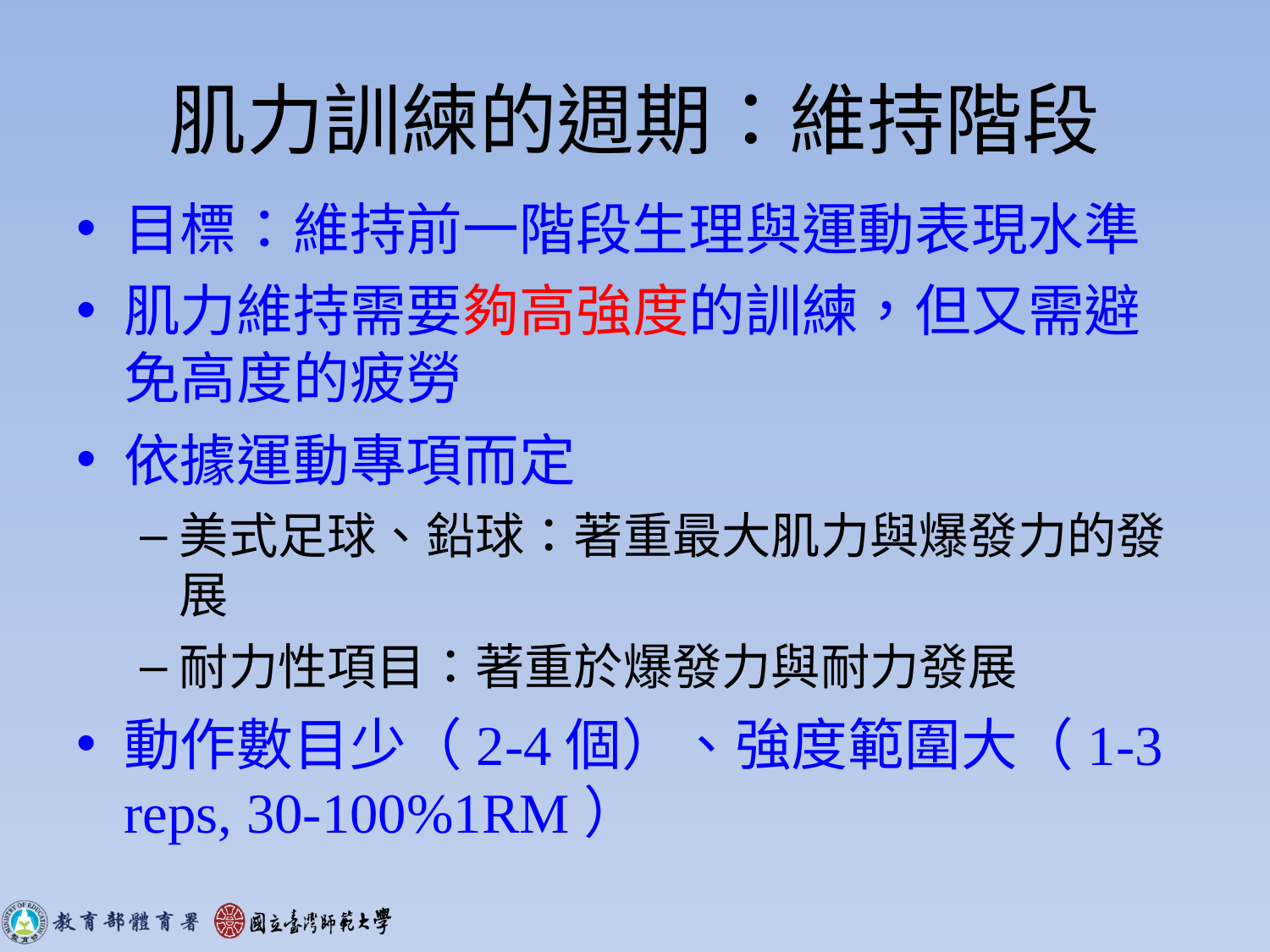

# 肌力訓練的週期：維持階段
目標：維持前一階段生理與運動表現水準
肌力維持需要夠高強度的訓練，但又需避免高度的疲勞
依據運動專項而定
美式足球、鉛球：著重最大肌力與爆發力的發展
耐力性項目：著重於爆發力與耐力發展
動作數目少（2-4個）、強度範圍大（1-3 reps, 30-100%1RM）